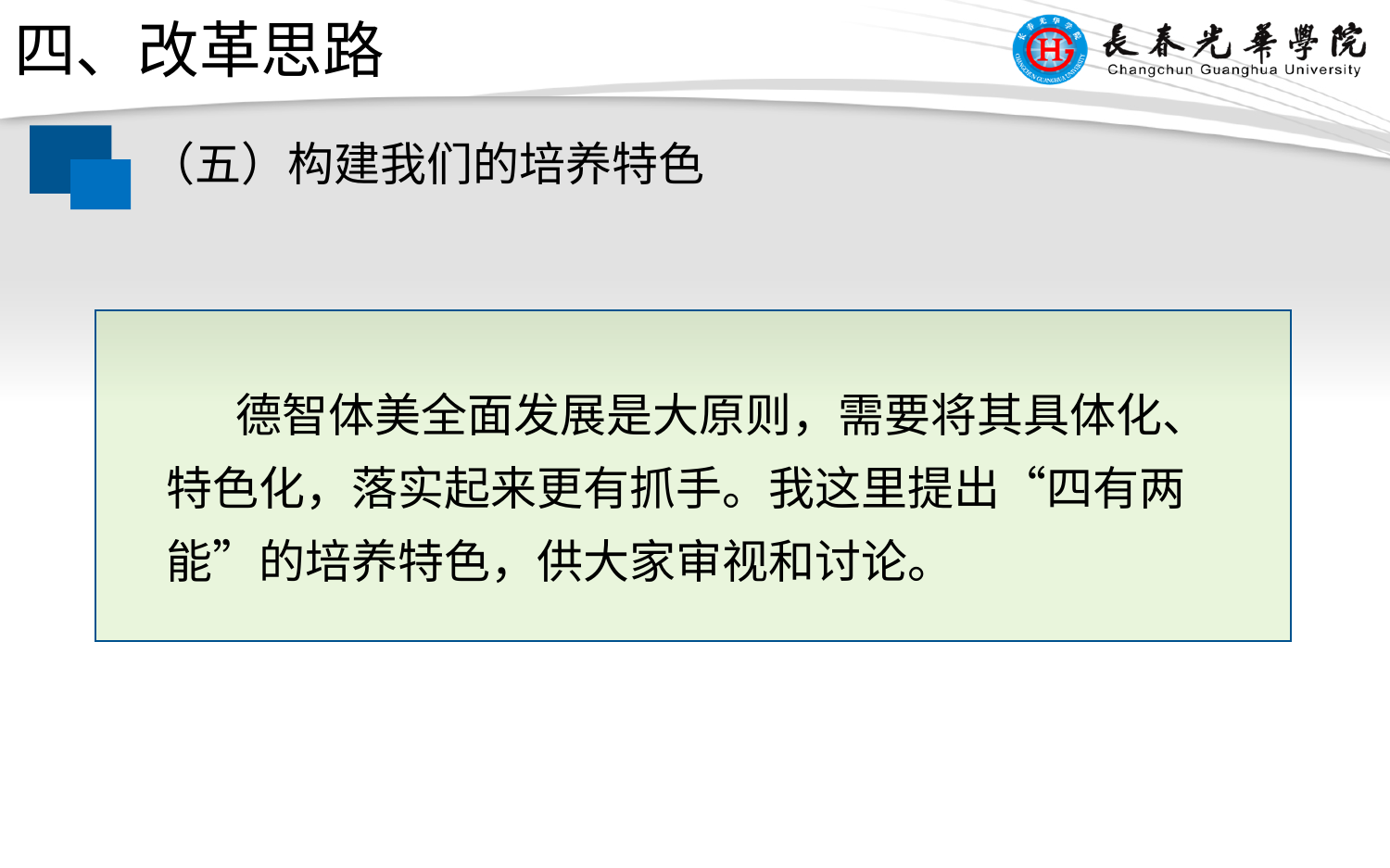

四、改革思路

（五）构建我们的培养特色

德智体美全面发展是大原则，需要将其具体化、特色化，落实起来更有抓手。我这里提出“四有两能”的培养特色，供大家审视和讨论。